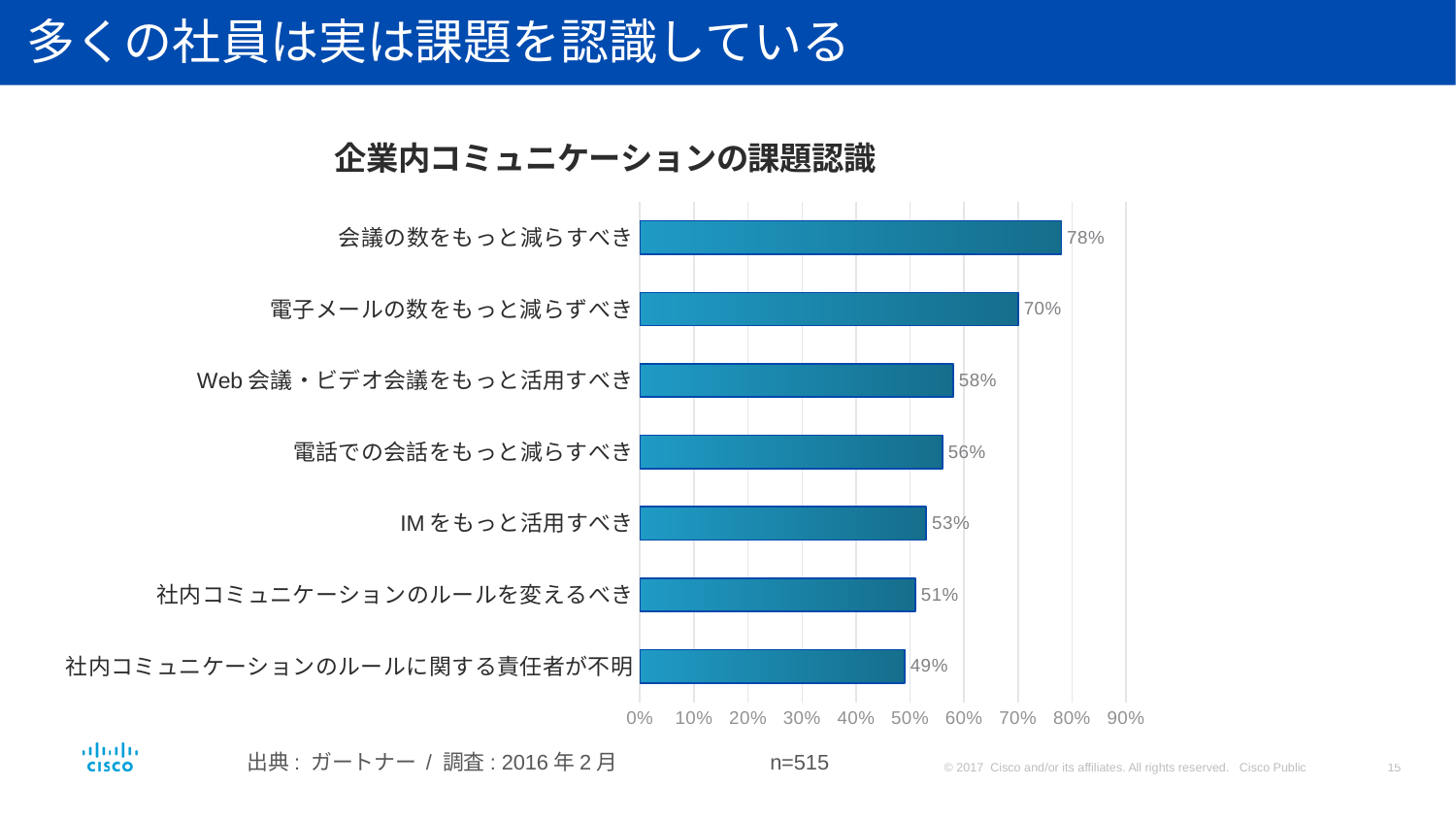

多くの社員は実は課題を認識している

### Chart: 企業内コミュニケーションの課題認識

| Category |  |
|---|---|
| 社内コミュニケーションのルールに関する責任者が不明 | 0.49 |
| 社内コミュニケーションのルールを変えるべき | 0.51 |
| IMをもっと活用すべき | 0.53 |
| 電話での会話をもっと減らすべき | 0.56 |
| Web会議・ビデオ会議をもっと活用すべき | 0.58 |
| 電子メールの数をもっと減らずべき | 0.7 |
| 会議の数をもっと減らすべき | 0.78 |
出典: ガートナー / 調査: 2016年2月　　　　　　　n=515